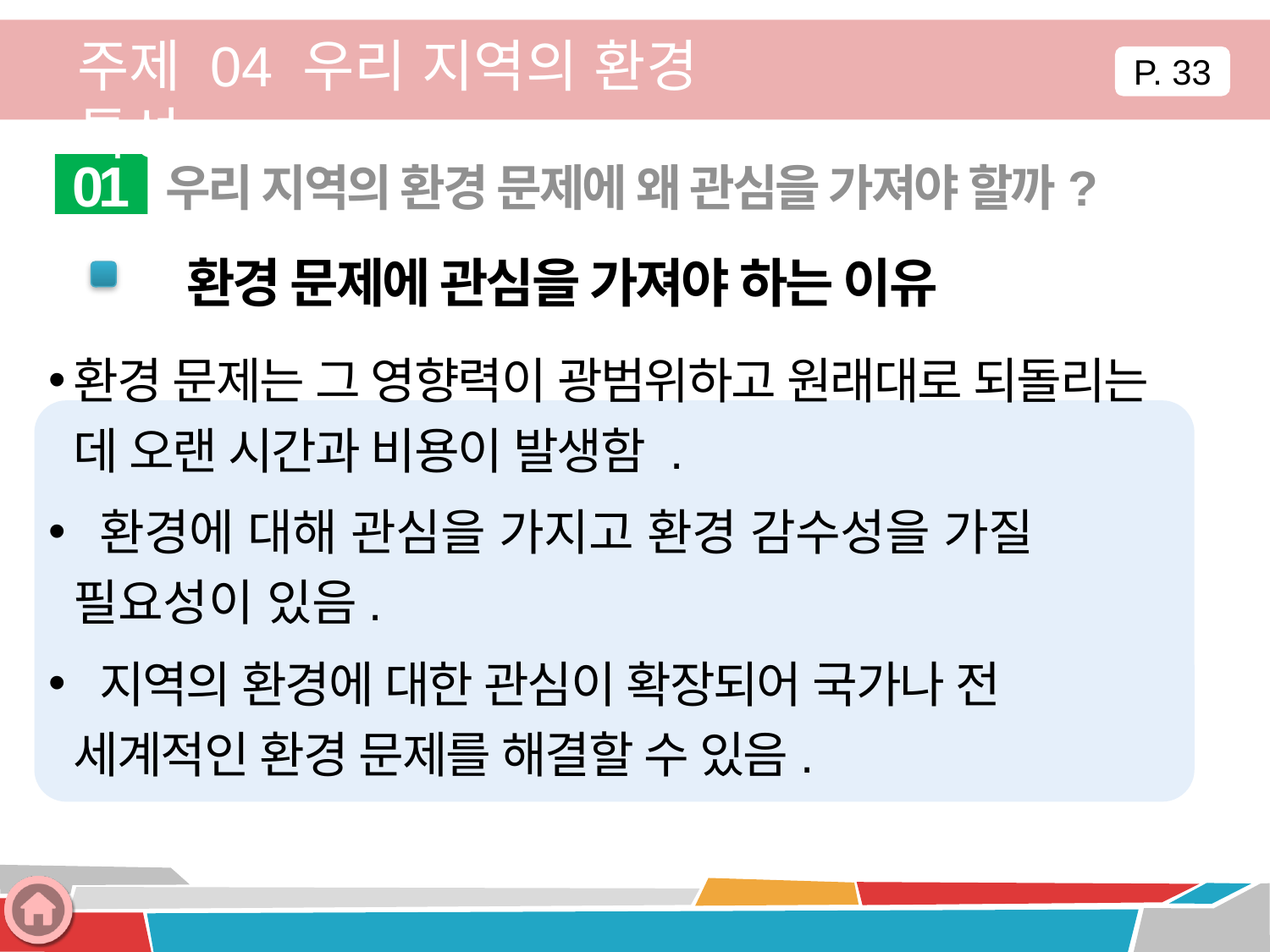

주제 04 우리 지역의 환경 특성
P. 33
우리 지역의 환경 문제에 왜 관심을 가져야 할까?
01
  환경 문제에 관심을 가져야 하는 이유

환경 문제는 그 영향력이 광범위하고 원래대로 되돌리는 데 오랜 시간과 비용이 발생함 .
 환경에 대해 관심을 가지고 환경 감수성을 가질 필요성이 있음.
 지역의 환경에 대한 관심이 확장되어 국가나 전 세계적인 환경 문제를 해결할 수 있음.